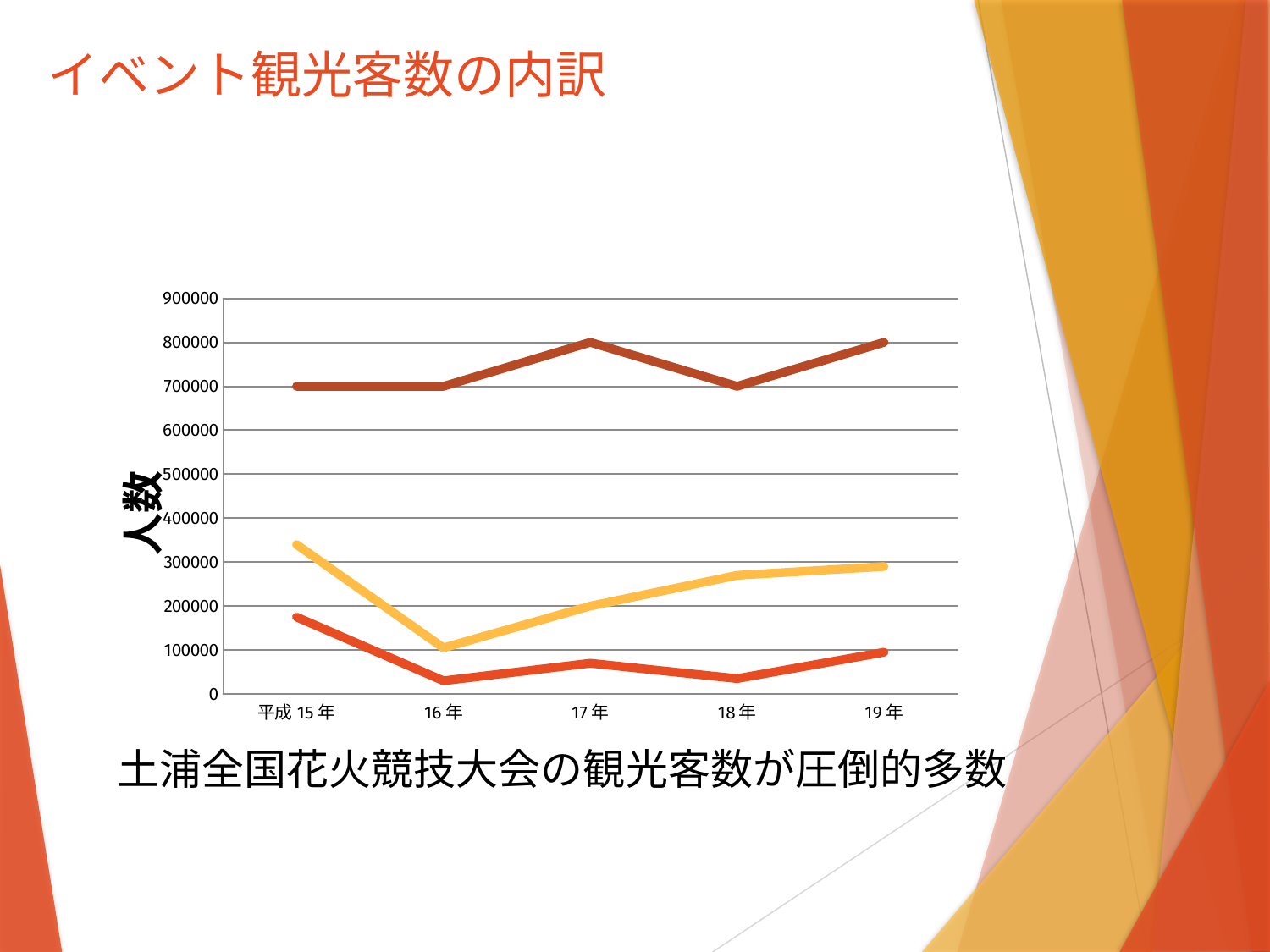

# イベント観光客数の内訳

### Chart

| Category | さくらまつり | キララまつり | 土浦全国花火競技大会 |
|---|---|---|---|
| 平成15年 | 175000.0 | 340000.0 | 700000.0 |
| 16年 | 30000.0 | 105000.0 | 700000.0 |
| 17年 | 70000.0 | 200000.0 | 800000.0 |
| 18年 | 35000.0 | 270000.0 | 700000.0 |
| 19年 | 95000.0 | 290000.0 | 800000.0 |
土浦全国花火競技大会の観光客数が圧倒的多数